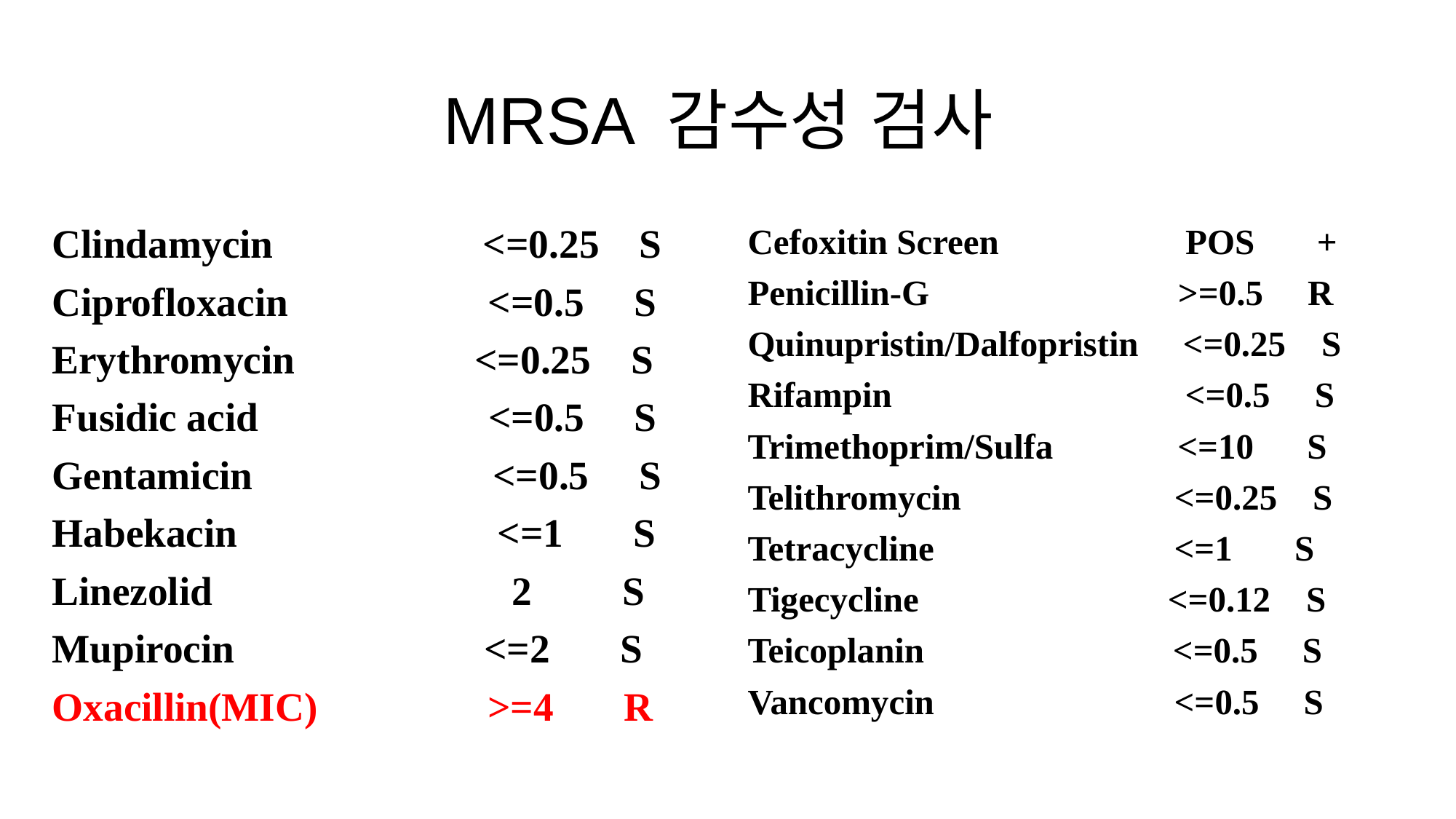

# MRSA 감수성 검사
Clindamycin                     <=0.25    S
Ciprofloxacin                    <=0.5     S
Erythromycin                  <=0.25    S
Fusidic acid                       <=0.5     S
Gentamicin                        <=0.5     S
Habekacin                          <=1       S
Linezolid                              2         S
Mupirocin                         <=2       S
Oxacillin(MIC)                 >=4       R

Cefoxitin Screen                     POS       +
Penicillin-G                            >=0.5     R
Quinupristin/Dalfopristin     <=0.25    S
Rifampin                                 <=0.5     S
Trimethoprim/Sulfa              <=10      S
Telithromycin                        <=0.25    S
Tetracycline                           <=1       S
Tigecycline                            <=0.12    S
Teicoplanin                            <=0.5     S
Vancomycin                           <=0.5     S